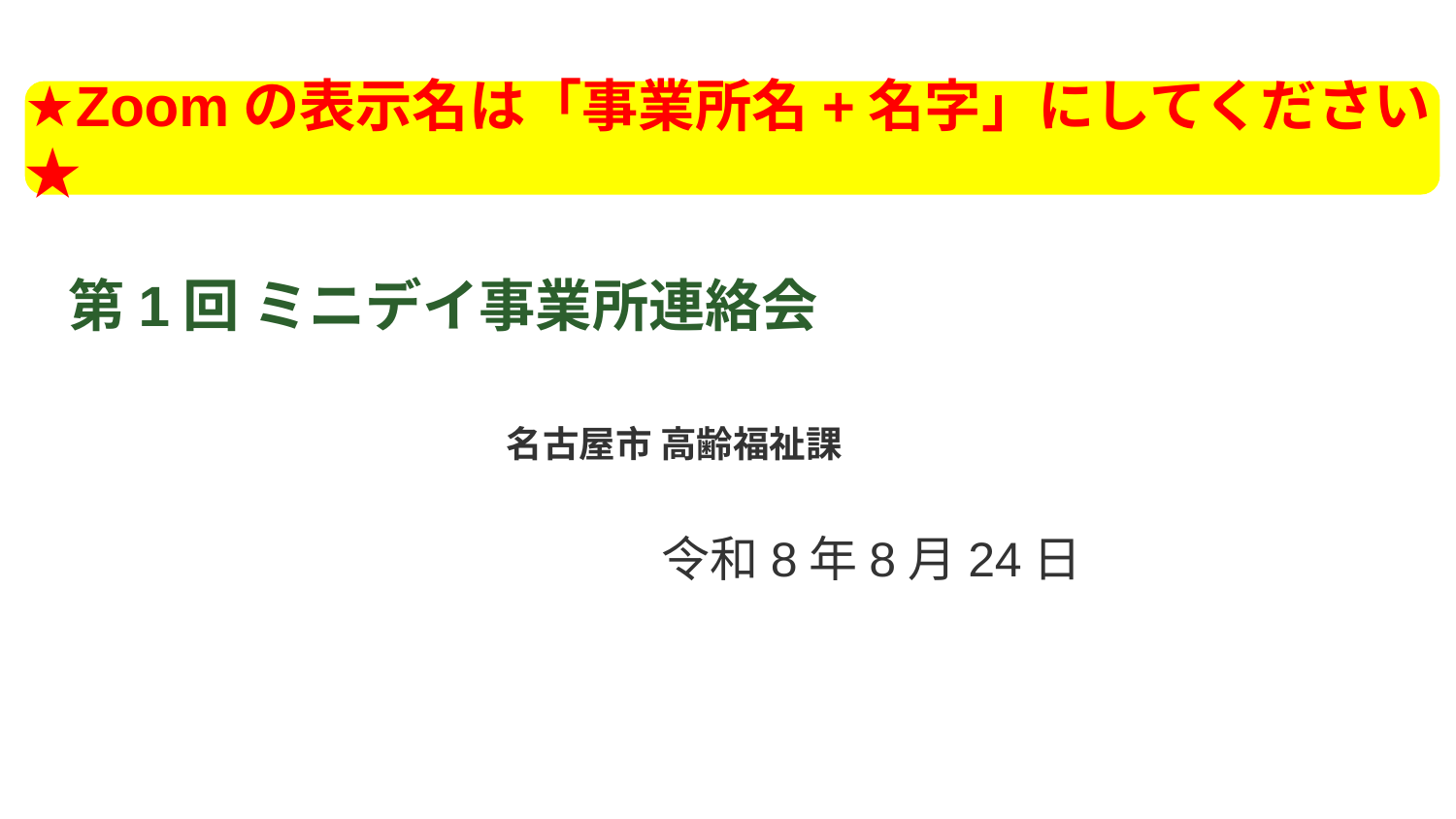

★Zoomの表示名は「事業所名+名字」にしてください★
第1回 ミニデイ事業所連絡会
名古屋市 高齢福祉課
令和8年8月24日